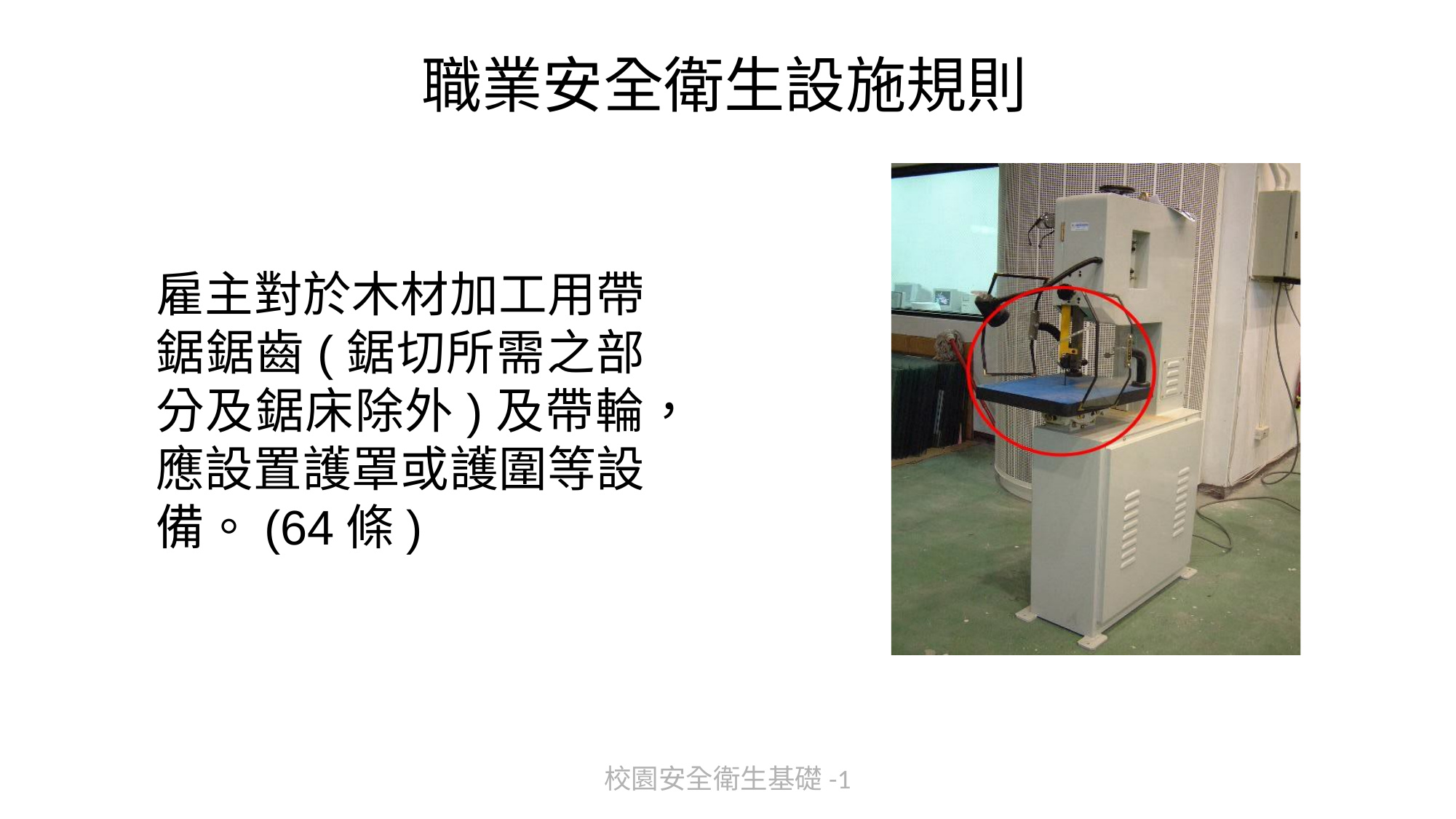

# 職業安全衛生設施規則

雇主對於木材加工用帶鋸鋸齒(鋸切所需之部分及鋸床除外)及帶輪，應設置護罩或護圍等設備。(64條)
校園安全衛生基礎-1
159